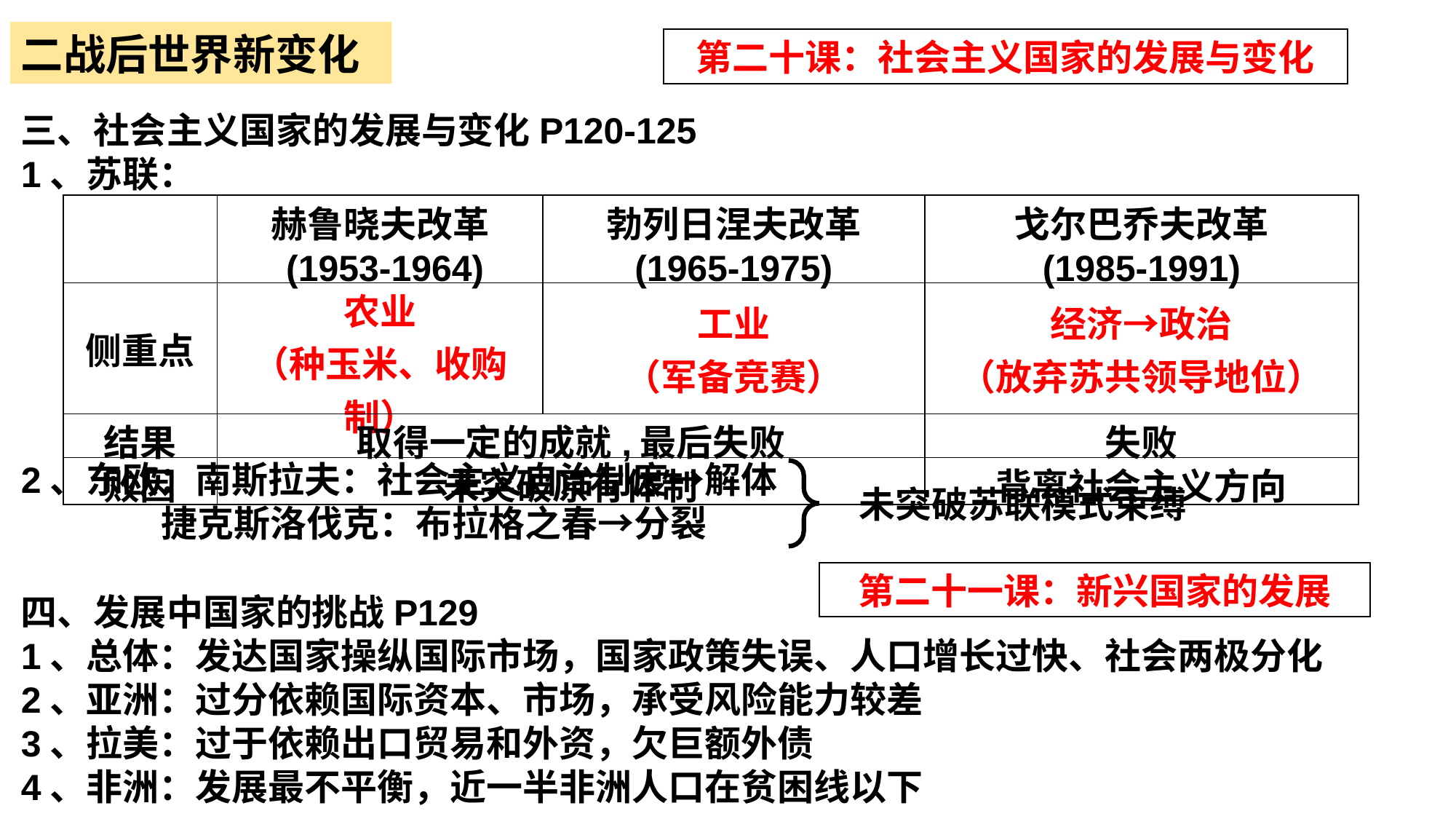

二战后世界新变化
第二十课：社会主义国家的发展与变化
三、社会主义国家的发展与变化P120-125
1、苏联：

2、东欧：南斯拉夫：社会主义自治制度→解体                捷克斯洛伐克：布拉格之春→分裂
|  | 赫鲁晓夫改革 (1953-1964) | 勃列日涅夫改革 (1965-1975) | 戈尔巴乔夫改革 (1985-1991) |
| --- | --- | --- | --- |
| 侧重点 | 农业 （种玉米、收购制） | 工业 （军备竞赛） | 经济→政治 （放弃苏共领导地位） |
| 结果 | 取得一定的成就,最后失败 |  | 失败 |
| 败因 | 未突破原有体制 |  | 背离社会主义方向 |

未突破苏联模式束缚
第二十一课：新兴国家的发展
四、发展中国家的挑战P129
1、总体：发达国家操纵国际市场，国家政策失误、人口增长过快、社会两极分化
2、亚洲：过分依赖国际资本、市场，承受风险能力较差
3、拉美：过于依赖出口贸易和外资，欠巨额外债
4、非洲：发展最不平衡，近一半非洲人口在贫困线以下